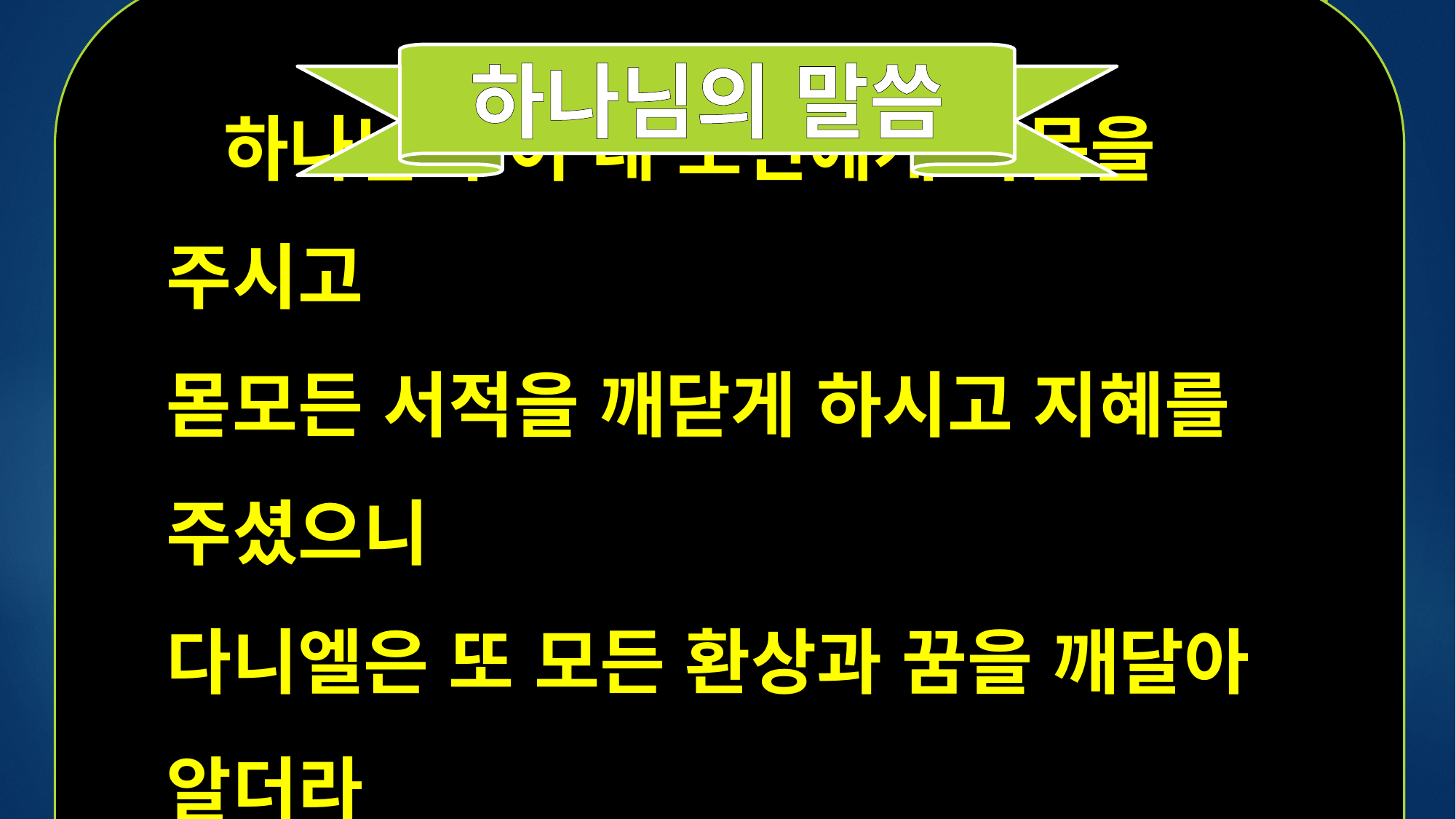

하나님의 말씀

  하나님이 이 네 소년에게 학문을 주시고
몯모든 서적을 깨닫게 하시고 지혜를 주셨으니
다니엘은 또 모든 환상과 꿈을 깨달아 알더라

다니엘 1장 17절 말씀 아멘 –